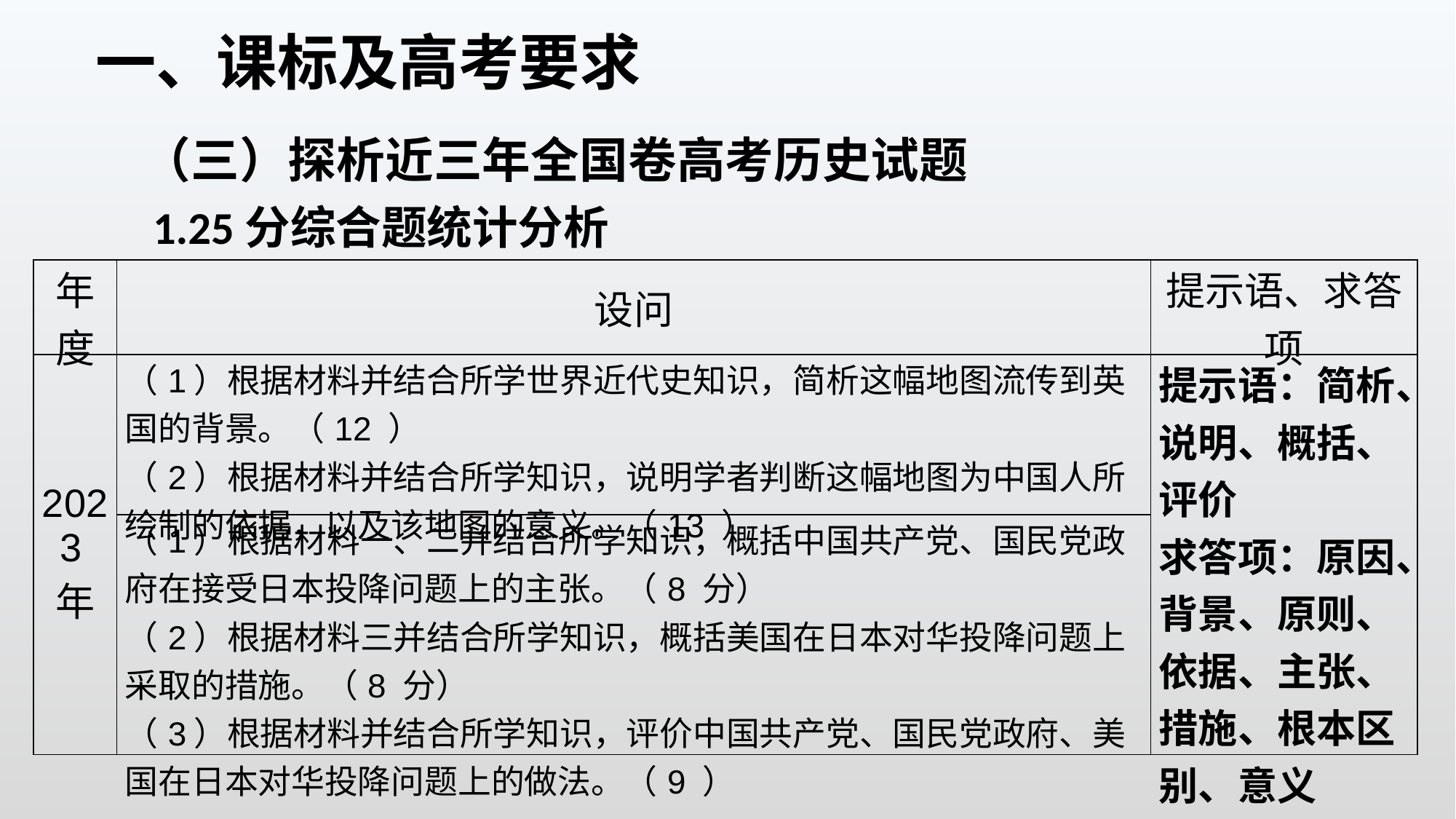

一、课标及高考要求
（三）探析近三年全国卷高考历史试题
1.25分综合题统计分析
| 年度 | 设问 | 提示语、求答项 |
| --- | --- | --- |
| 2023年 | （1）根据材料并结合所学世界近代史知识，简析这幅地图流传到英国的背景。（12 ） （2）根据材料并结合所学知识，说明学者判断这幅地图为中国人所绘制的依据，以及该地图的意义。（13 ） | 提示语：简析、说明、概括、评价 求答项：原因、背景、原则、依据、主张、措施、根本区别、意义 |
|  | （1）根据材料一、二并结合所学知识，概括中国共产党、国民党政府在接受日本投降问题上的主张。（8 分） （2）根据材料三并结合所学知识，概括美国在日本对华投降问题上采取的措施。（8 分） （3）根据材料并结合所学知识，评价中国共产党、国民党政府、美国在日本对华投降问题上的做法。（9 ） |  |